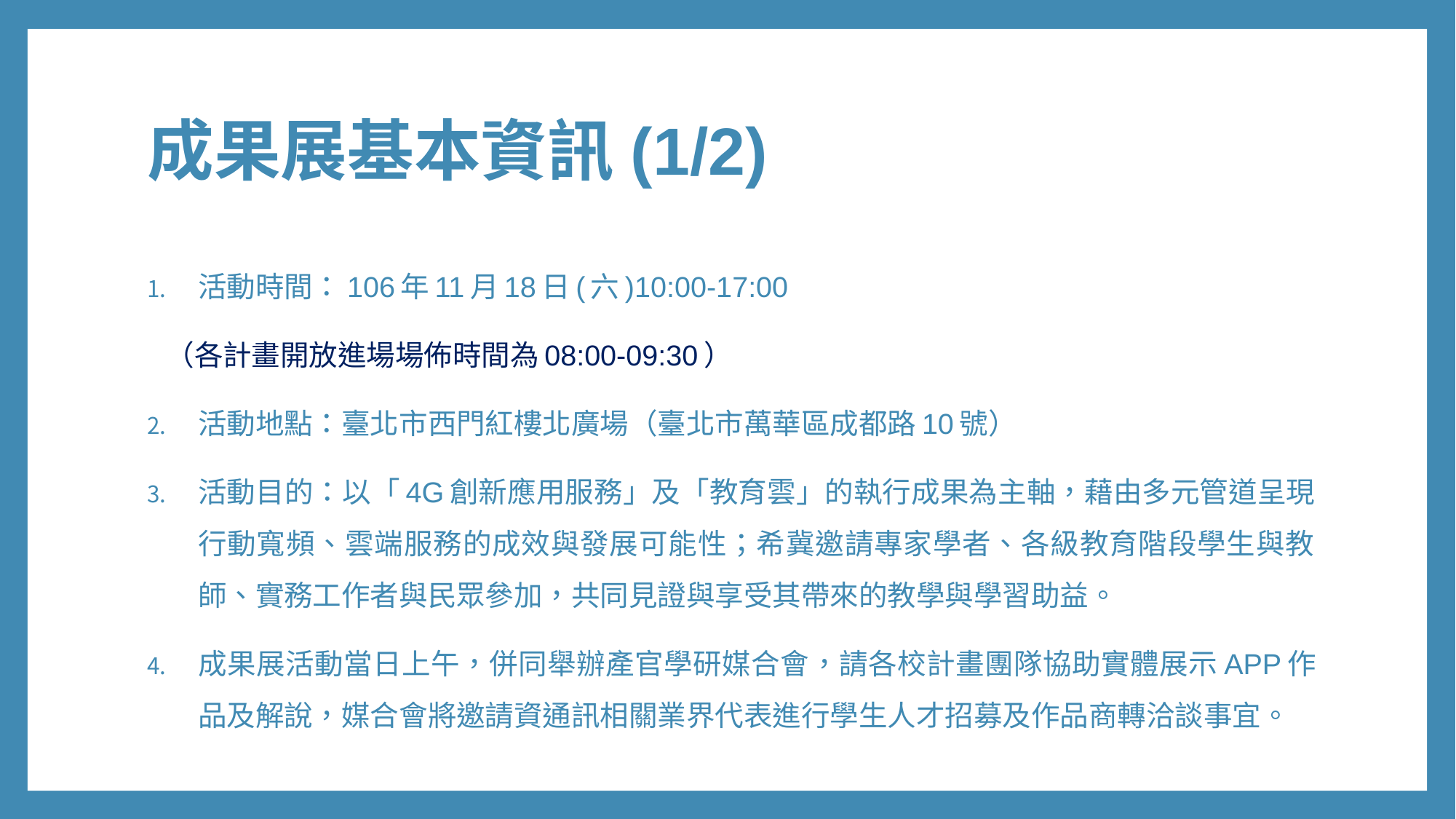

# 成果展基本資訊(1/2)
活動時間：106年11月18日(六)10:00-17:00
  （各計畫開放進場場佈時間為08:00-09:30）
活動地點：臺北市西門紅樓北廣場（臺北市萬華區成都路10號）
活動目的：以「4G創新應用服務」及「教育雲」的執行成果為主軸，藉由多元管道呈現行動寬頻、雲端服務的成效與發展可能性；希冀邀請專家學者、各級教育階段學生與教師、實務工作者與民眾參加，共同見證與享受其帶來的教學與學習助益。
成果展活動當日上午，併同舉辦產官學研媒合會，請各校計畫團隊協助實體展示APP作品及解說，媒合會將邀請資通訊相關業界代表進行學生人才招募及作品商轉洽談事宜。